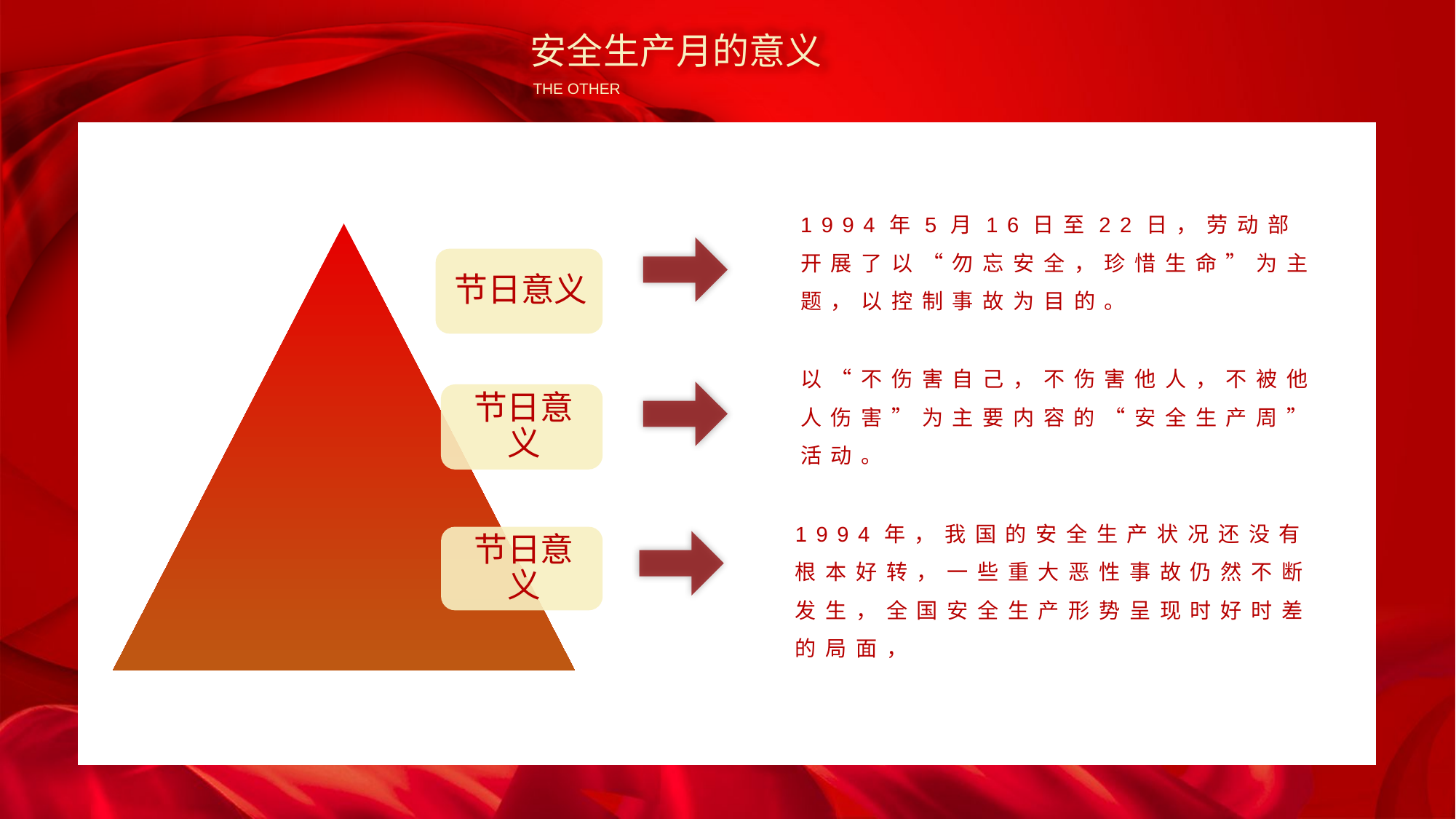

安全生产月的意义
THE OTHER

1994年5月16日至22日，劳动部开展了以“勿忘安全，珍惜生命”为主题，以控制事故为目的。
节日意义
节日意义
节日意义

以“不伤害自己，不伤害他人，不被他人伤害”为主要内容的“安全生产周”活动。

1994年，我国的安全生产状况还没有根本好转，一些重大恶性事故仍然不断发生，全国安全生产形势呈现时好时差的局面，